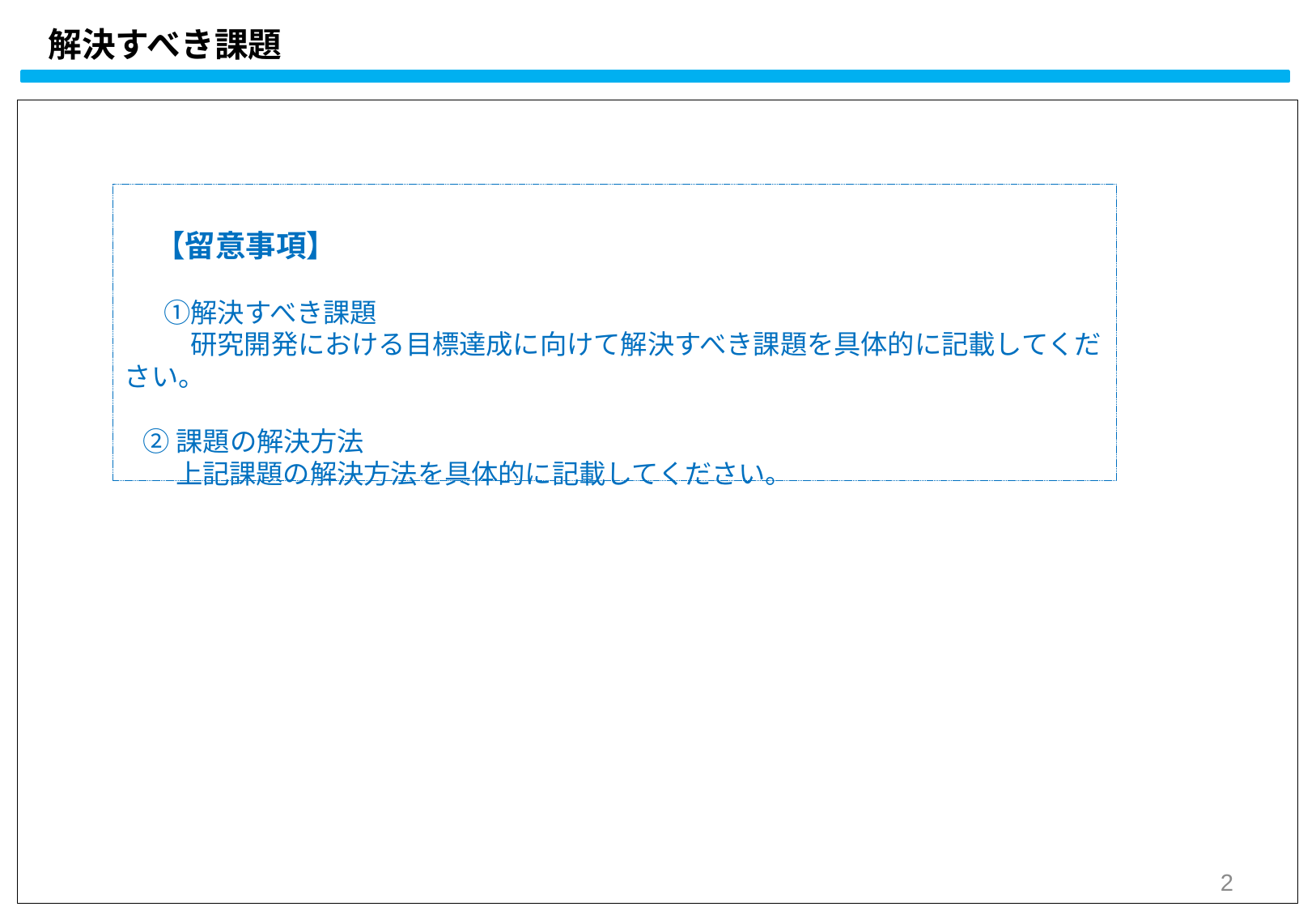

# 解決すべき課題

　【留意事項】

 　①解決すべき課題
　 　 研究開発における目標達成に向けて解決すべき課題を具体的に記載してください。

   ②課題の解決方法
　    上記課題の解決方法を具体的に記載してください。

2